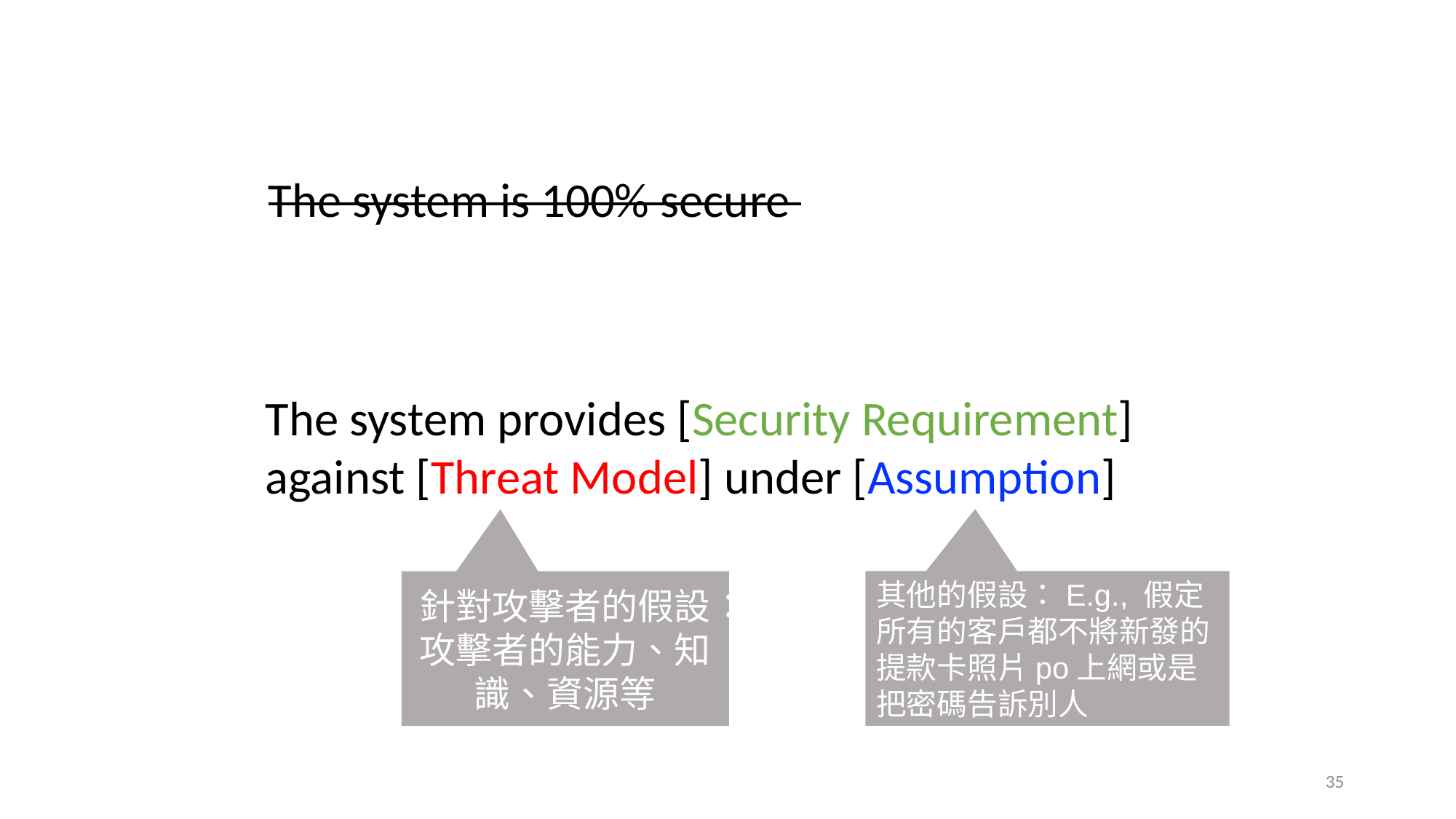

The system is 100% secure
The system provides [Security Requirement] against [Threat Model] under [Assumption]
其他的假設：E.g., 假定所有的客戶都不將新發的提款卡照片po上網或是把密碼告訴別人
針對攻擊者的假設：攻擊者的能力、知識、資源等
35